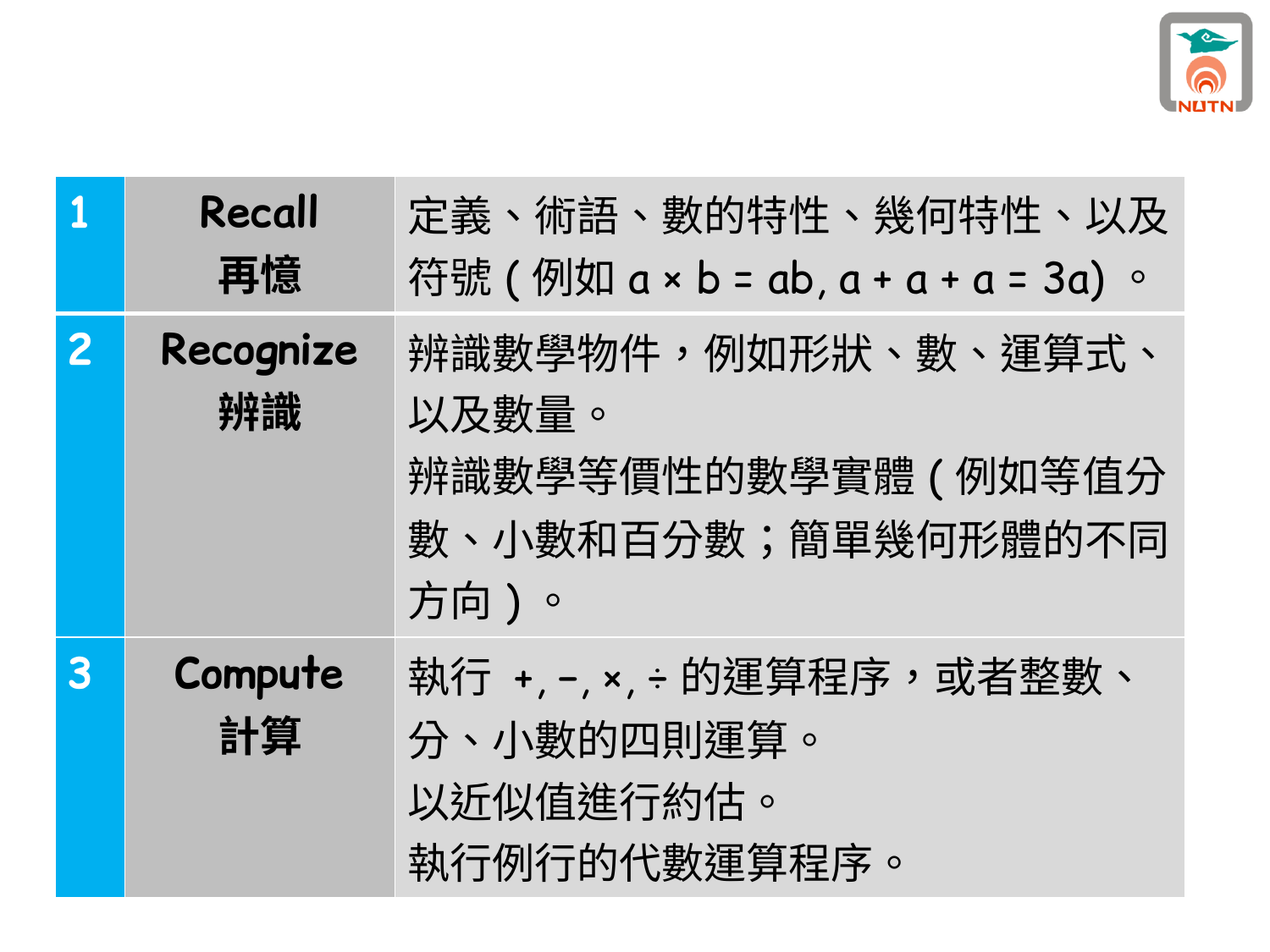

| 1 | Recall 再憶 | 定義、術語、數的特性、幾何特性、以及符號(例如a × b = ab, a + a + a = 3a)。 |
| --- | --- | --- |
| 2 | Recognize 辨識 | 辨識數學物件，例如形狀、數、運算式、以及數量。 辨識數學等價性的數學實體(例如等值分數、小數和百分數；簡單幾何形體的不同方向)。 |
| 3 | Compute 計算 | 執行 +, −, ×, ÷的運算程序，或者整數、分、小數的四則運算。 以近似值進行約估。 執行例行的代數運算程序。 |